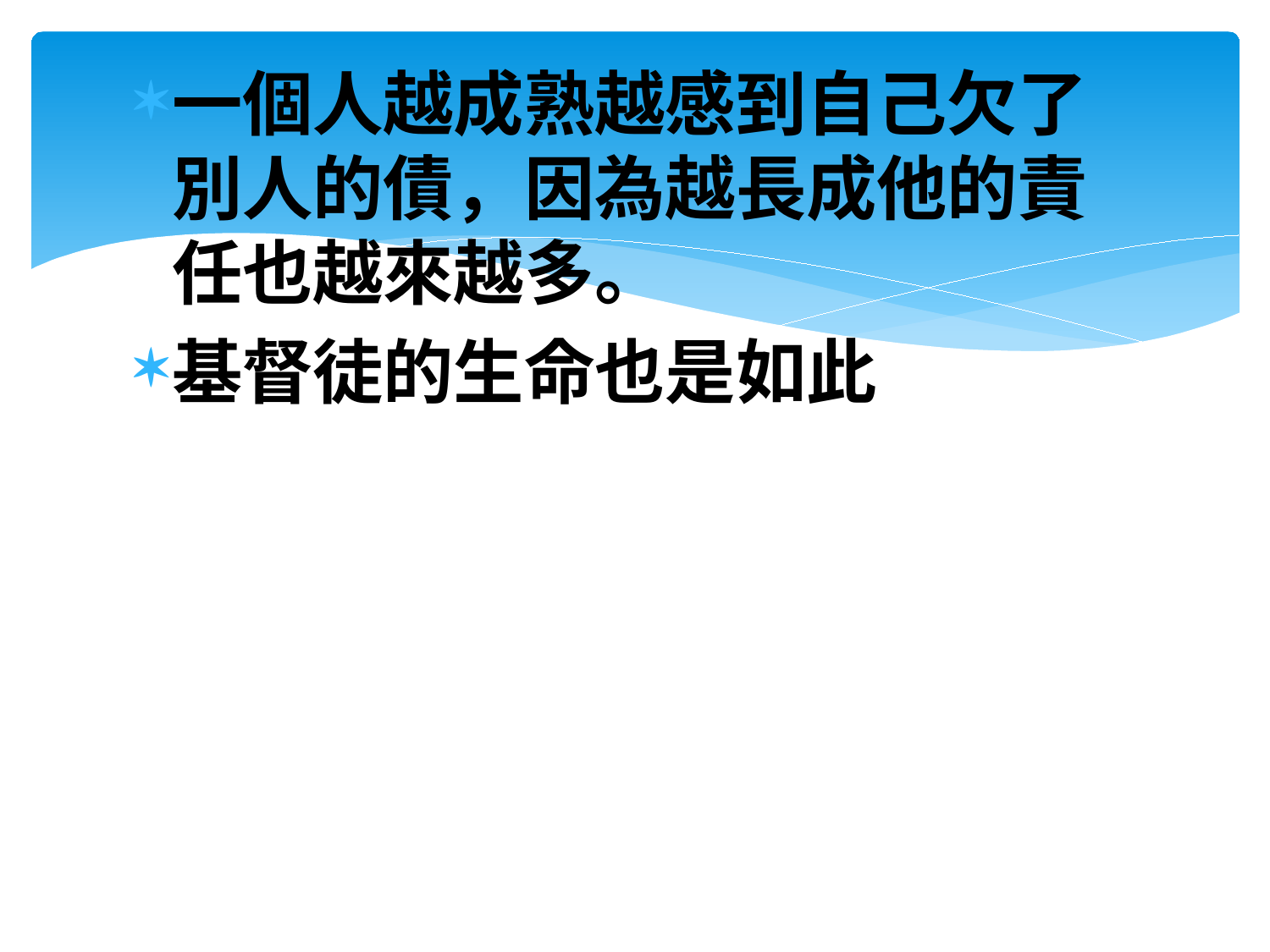

#
一個人越成熟越感到自己欠了別人的債，因為越長成他的責任也越來越多。
基督徒的生命也是如此